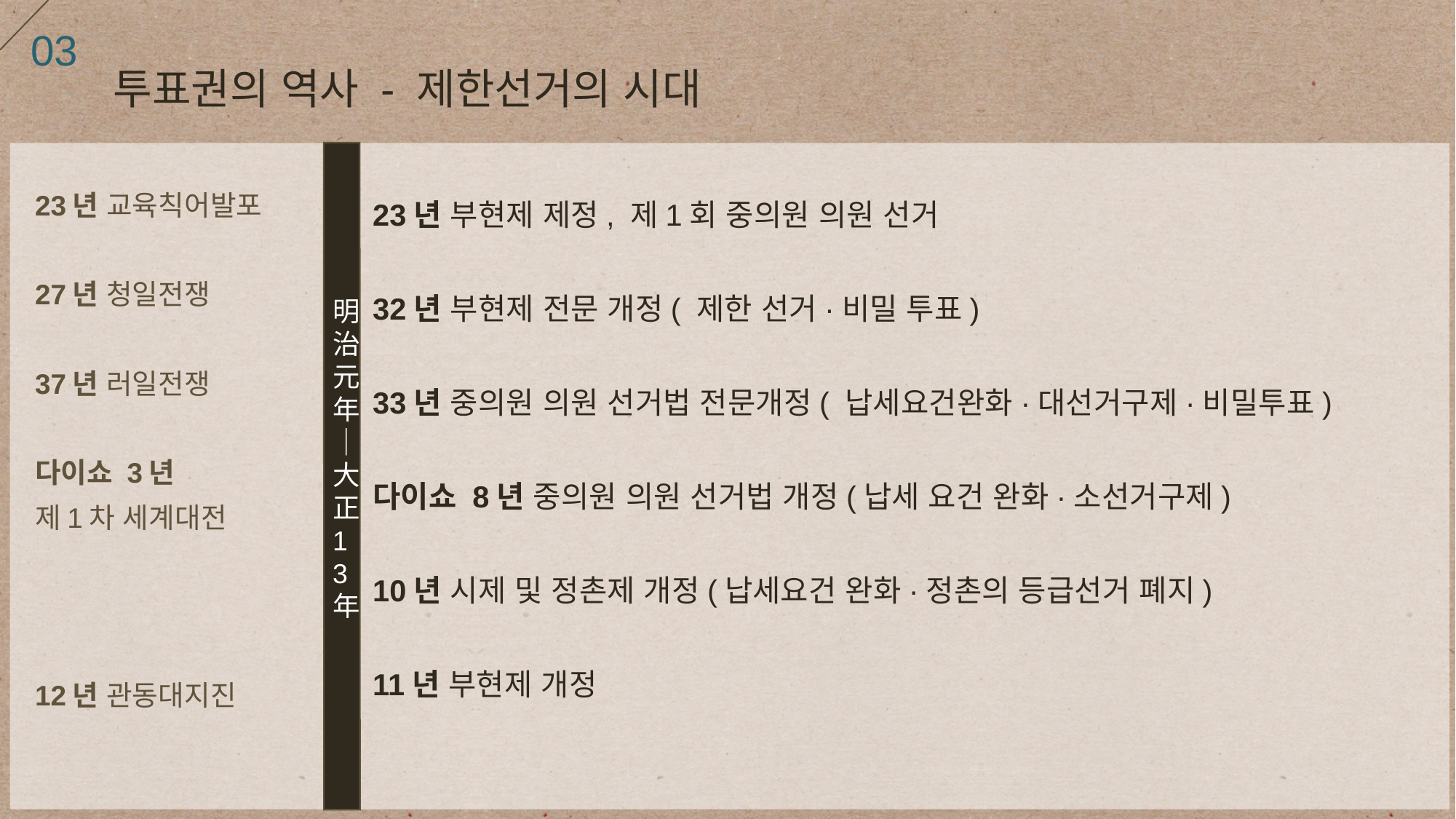

03
투표권의 역사 - 제한선거의 시대

23년 부현제 제정, 제1회 중의원 의원 선거

32년 부현제 전문 개정( 제한 선거·비밀 투표)

33년 중의원 의원 선거법 전문개정( 납세요건완화·대선거구제·비밀투표)

다이쇼 8년 중의원 의원 선거법 개정(납세 요건 완화·소선거구제)

10년 시제 및 정촌제 개정(납세요건 완화·정촌의 등급선거 폐지)

11년 부현제 개정

23년 교육칙어발포

27년 청일전쟁

37년 러일전쟁

다이쇼 3년
제1차 세계대전

12년 관동대지진
明治元年｜大正13年